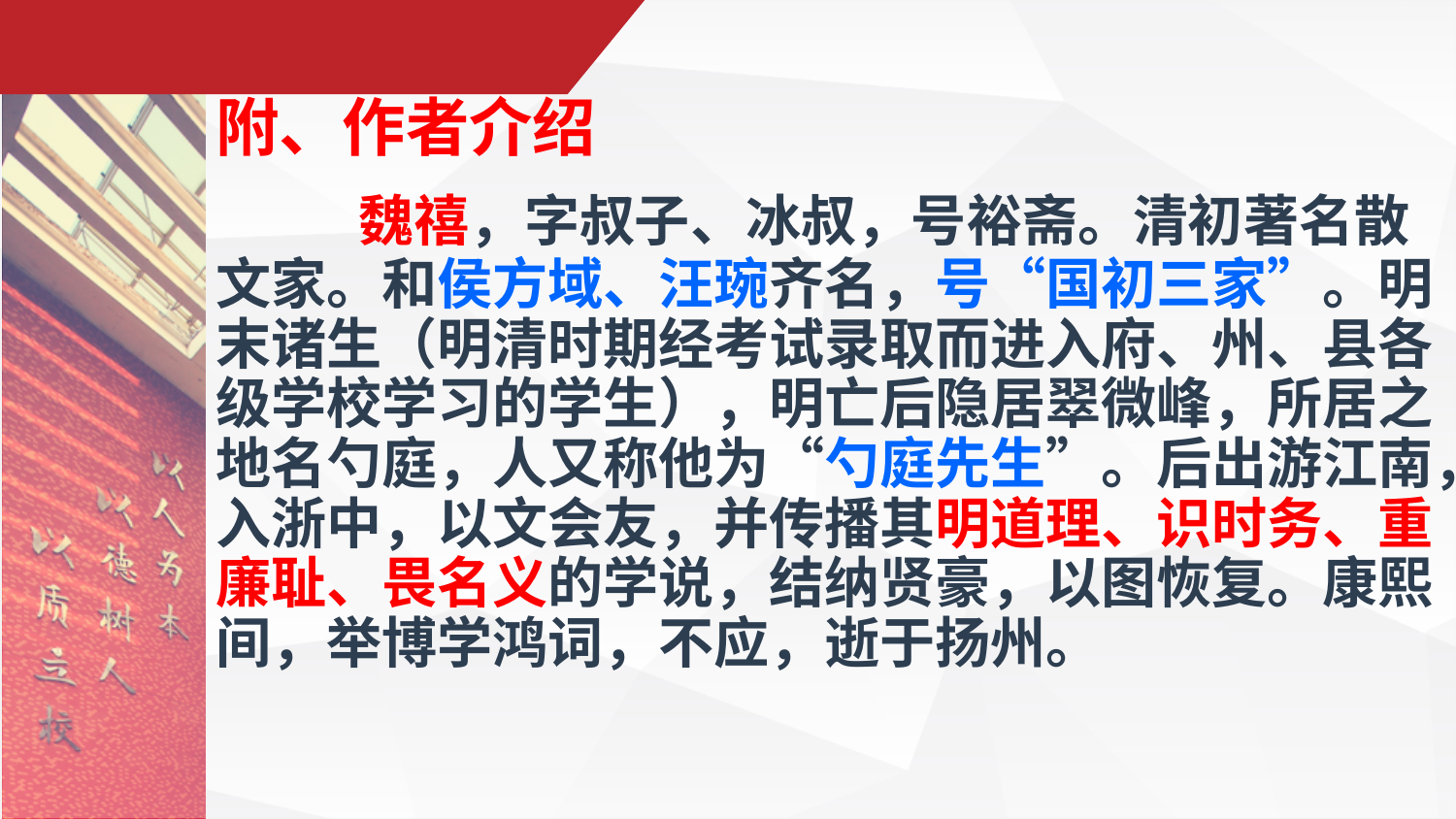

附、作者介绍
　　魏禧，字叔子、冰叔，号裕斋。清初著名散文家。和侯方域、汪琬齐名，号“国初三家”。明末诸生（明清时期经考试录取而进入府、州、县各级学校学习的学生），明亡后隐居翠微峰，所居之地名勺庭，人又称他为“勺庭先生”。后出游江南，入浙中，以文会友，并传播其明道理、识时务、重廉耻、畏名义的学说，结纳贤豪，以图恢复。康熙间，举博学鸿词，不应，逝于扬州。